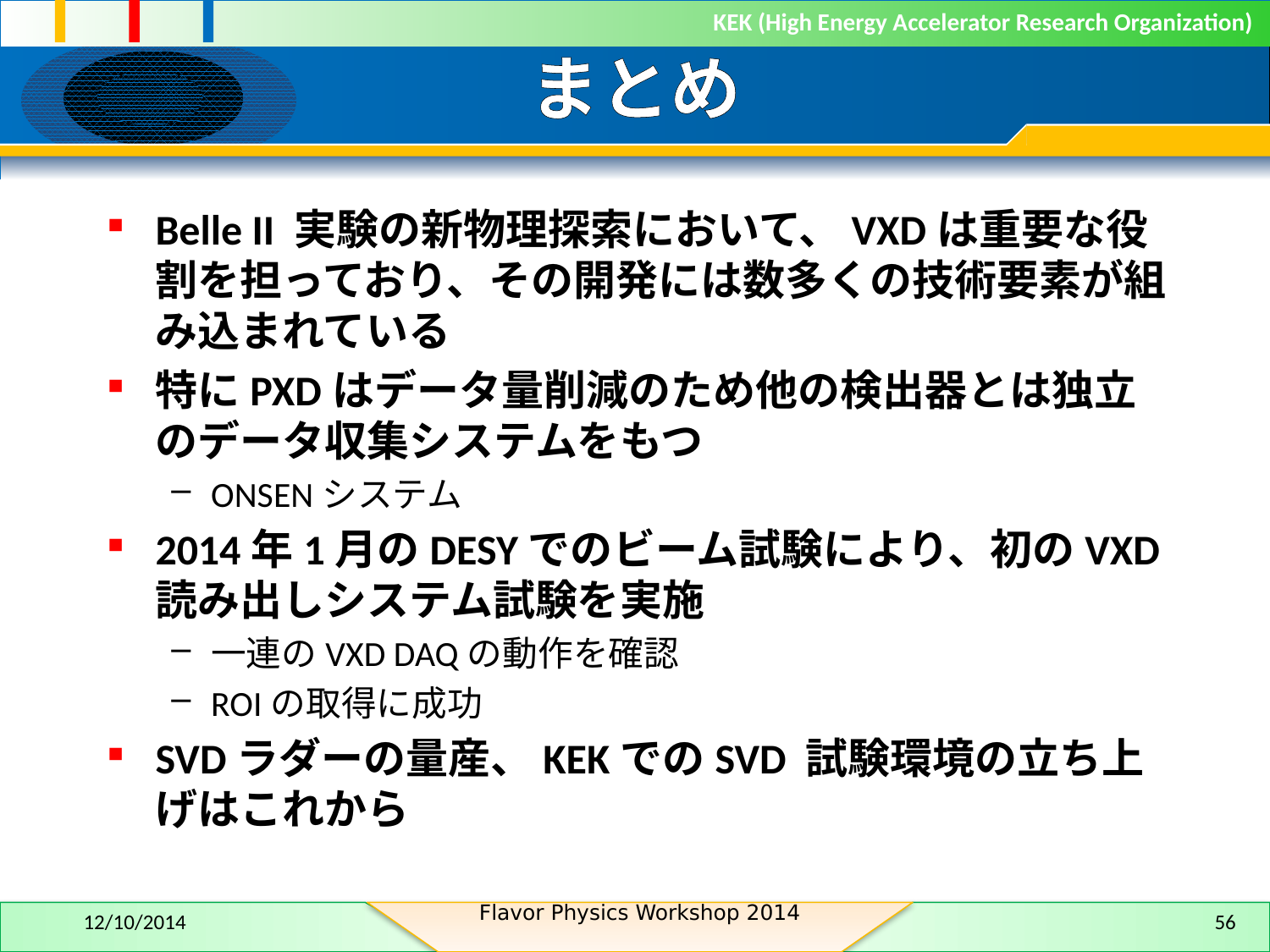

# まとめ
Belle II 実験の新物理探索において、VXDは重要な役割を担っており、その開発には数多くの技術要素が組み込まれている
特にPXDはデータ量削減のため他の検出器とは独立のデータ収集システムをもつ
ONSENシステム
2014年1月のDESYでのビーム試験により、初のVXD読み出しシステム試験を実施
一連のVXD DAQの動作を確認
ROIの取得に成功
SVDラダーの量産、KEKでのSVD 試験環境の立ち上げはこれから

Flavor Physics Workshop 2014
12/10/2014
56